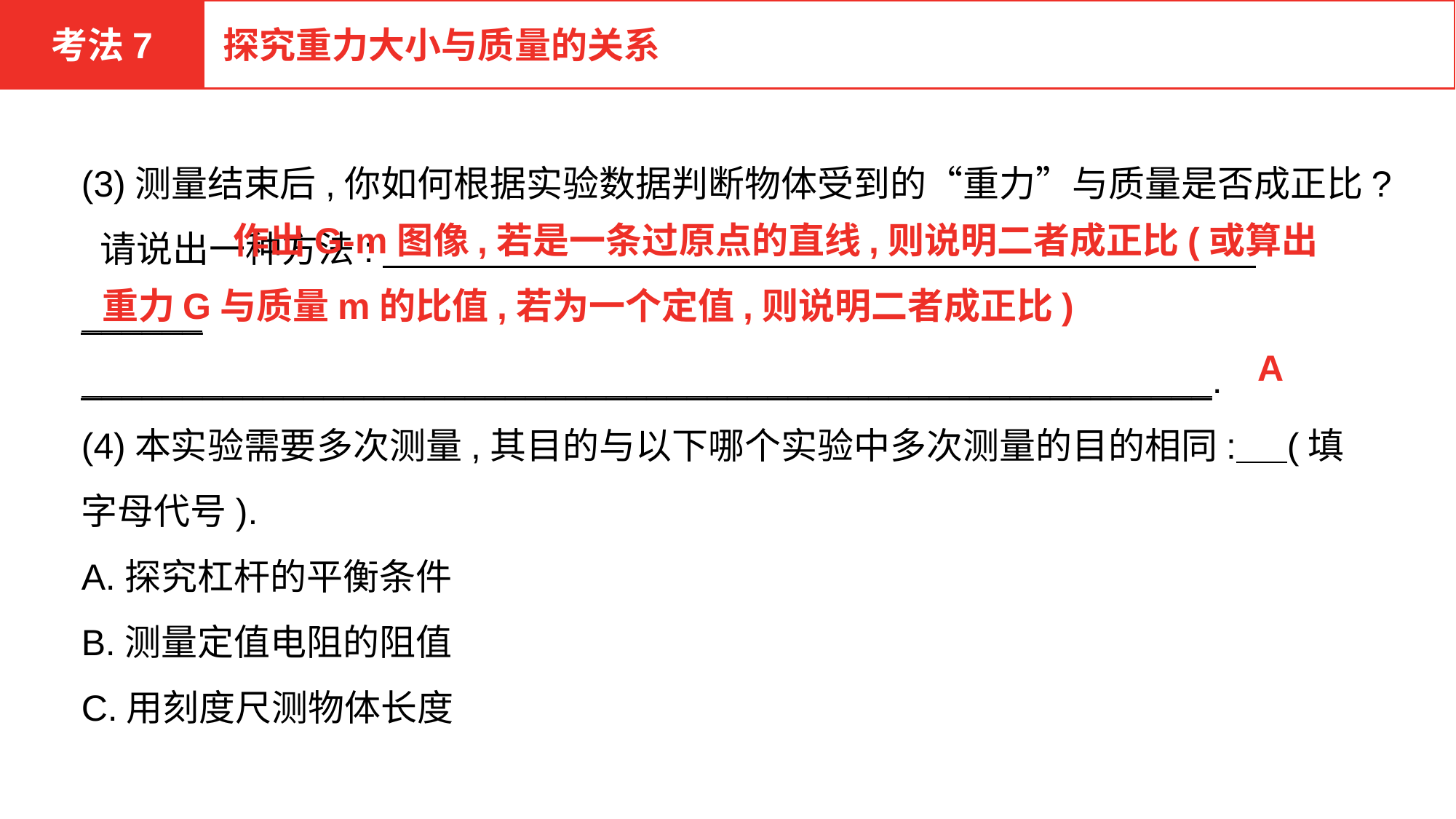

考法7
探究重力大小与质量的关系
(3)测量结束后,你如何根据实验数据判断物体受到的“重力”与质量是否成正比? 请说出一种方法:　　　　　　　　　　　　　　　　　　　　　　　　______
________________________________________________________.
(4)本实验需要多次测量,其目的与以下哪个实验中多次测量的目的相同:     (填字母代号).
A.探究杠杆的平衡条件
B.测量定值电阻的阻值
C.用刻度尺测物体长度
               作出G-m图像,若是一条过原点的直线,则说明二者成正比(或算出重力G与质量m的比值,若为一个定值,则说明二者成正比)
 A